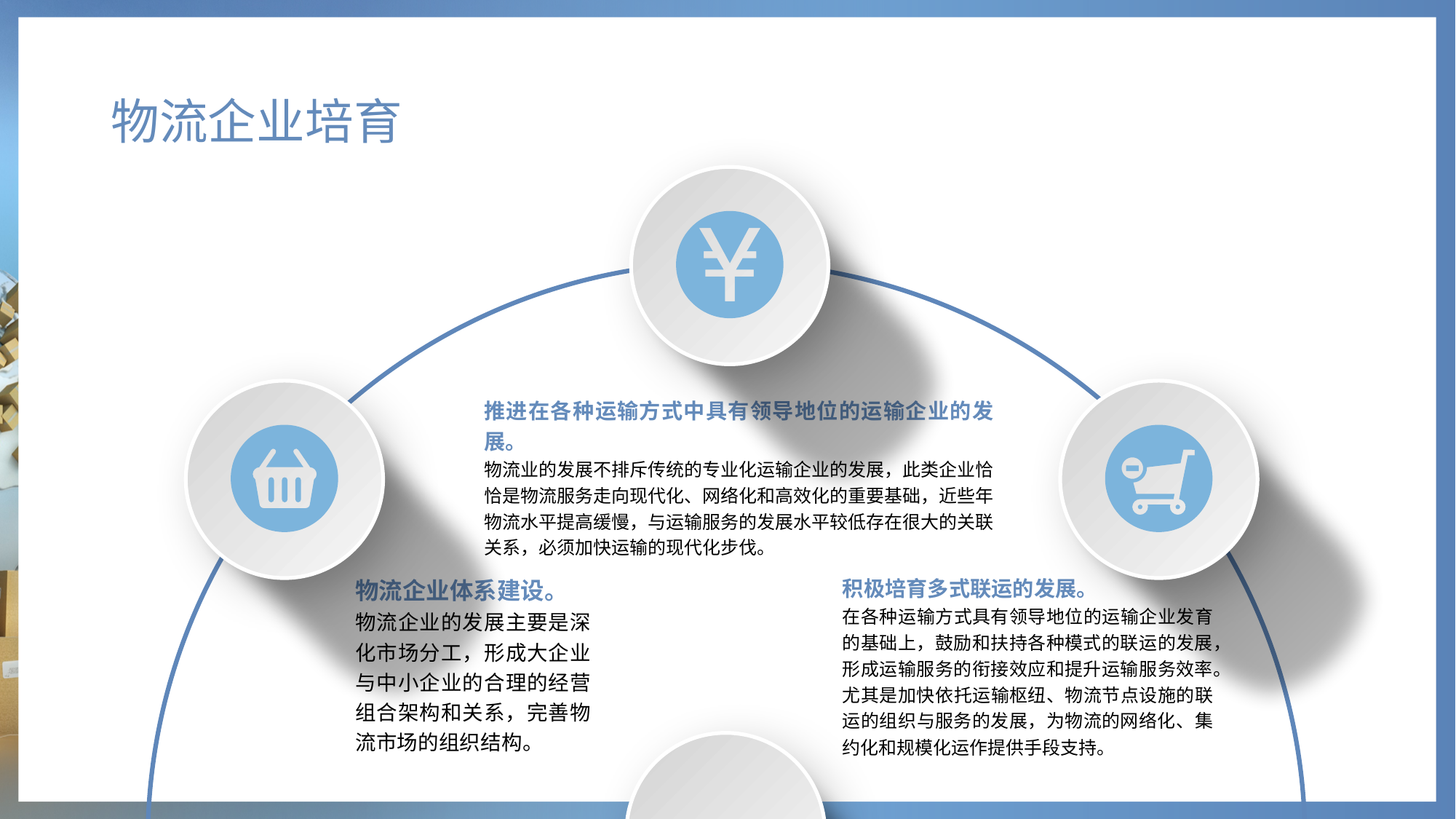

# 物流企业培育

推进在各种运输方式中具有领导地位的运输企业的发展。
物流业的发展不排斥传统的专业化运输企业的发展，此类企业恰恰是物流服务走向现代化、网络化和高效化的重要基础，近些年物流水平提高缓慢，与运输服务的发展水平较低存在很大的关联关系，必须加快运输的现代化步伐。

物流企业体系建设。
物流企业的发展主要是深化市场分工，形成大企业与中小企业的合理的经营组合架构和关系，完善物流市场的组织结构。

积极培育多式联运的发展。
在各种运输方式具有领导地位的运输企业发育的基础上，鼓励和扶持各种模式的联运的发展，形成运输服务的衔接效应和提升运输服务效率。尤其是加快依托运输枢纽、物流节点设施的联运的组织与服务的发展，为物流的网络化、集约化和规模化运作提供手段支持。